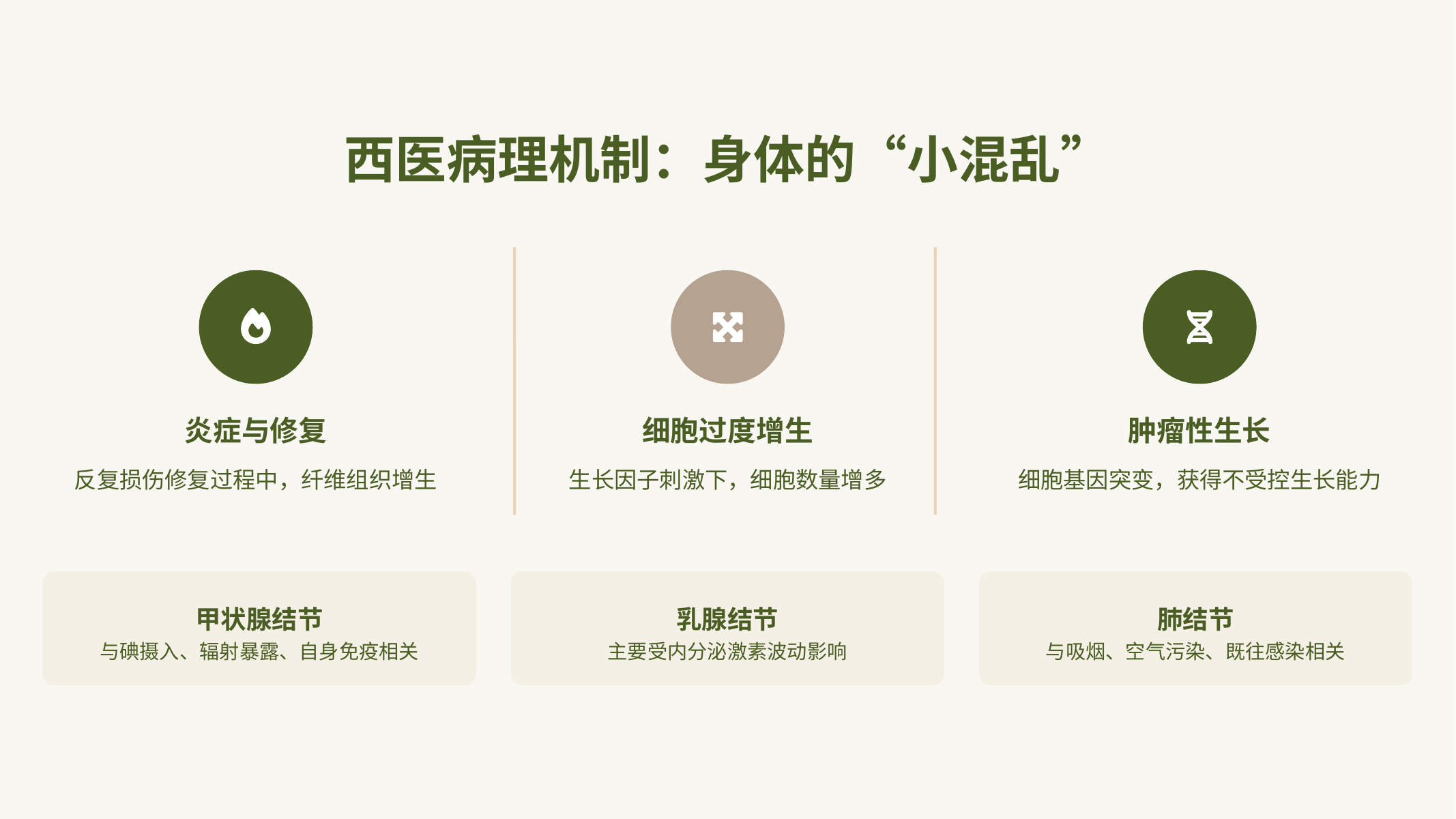

西医病理机制：身体的“小混乱”

炎症与修复
细胞过度增生
肿瘤性生长
反复损伤修复过程中，纤维组织增生
生长因子刺激下，细胞数量增多
细胞基因突变，获得不受控生长能力

甲状腺结节
乳腺结节
肺结节
与碘摄入、辐射暴露、自身免疫相关
主要受内分泌激素波动影响
与吸烟、空气污染、既往感染相关